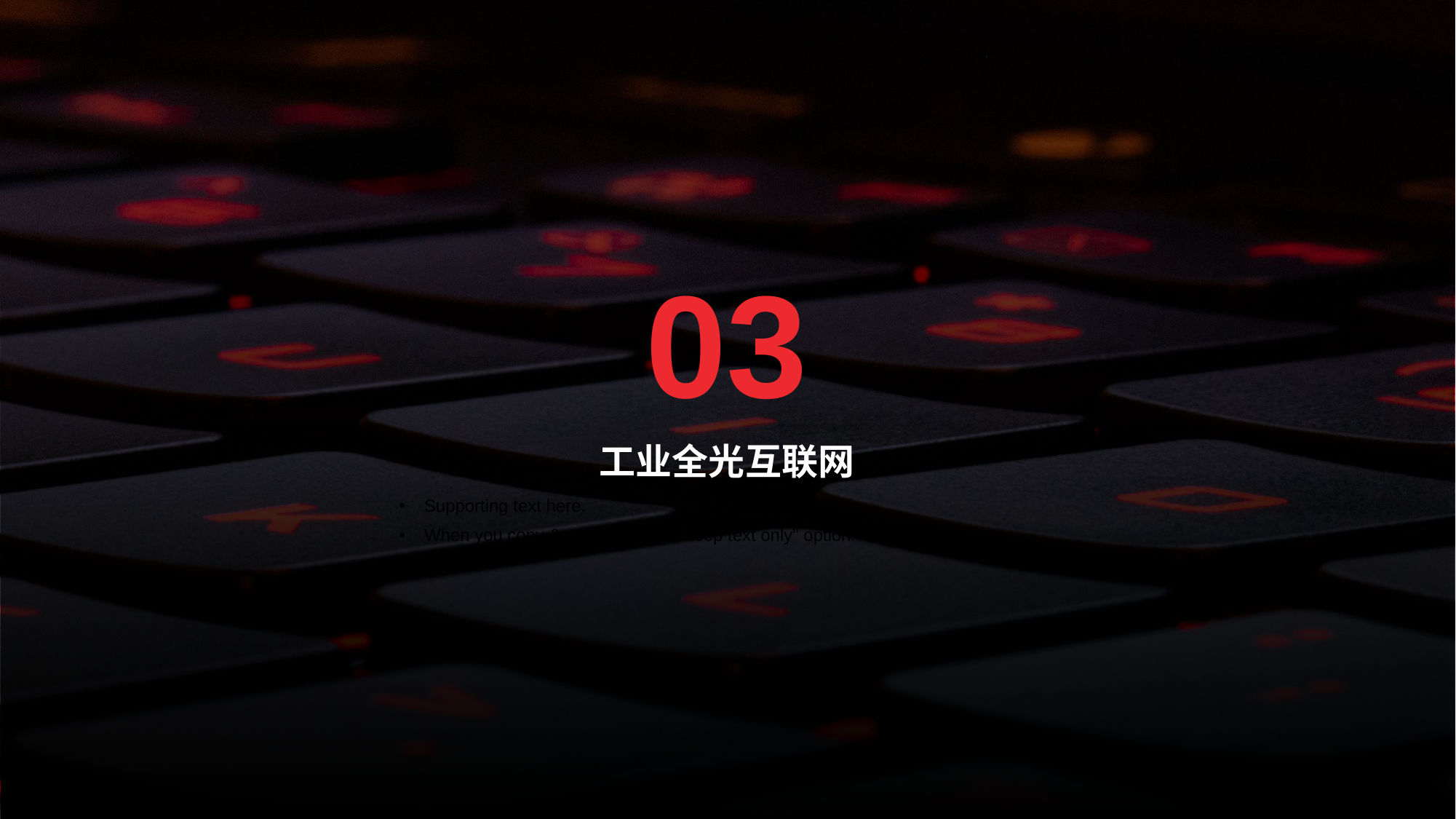

03
# 工业全光互联网
Supporting text here.
When you copy & paste, choose "keep text only" option.